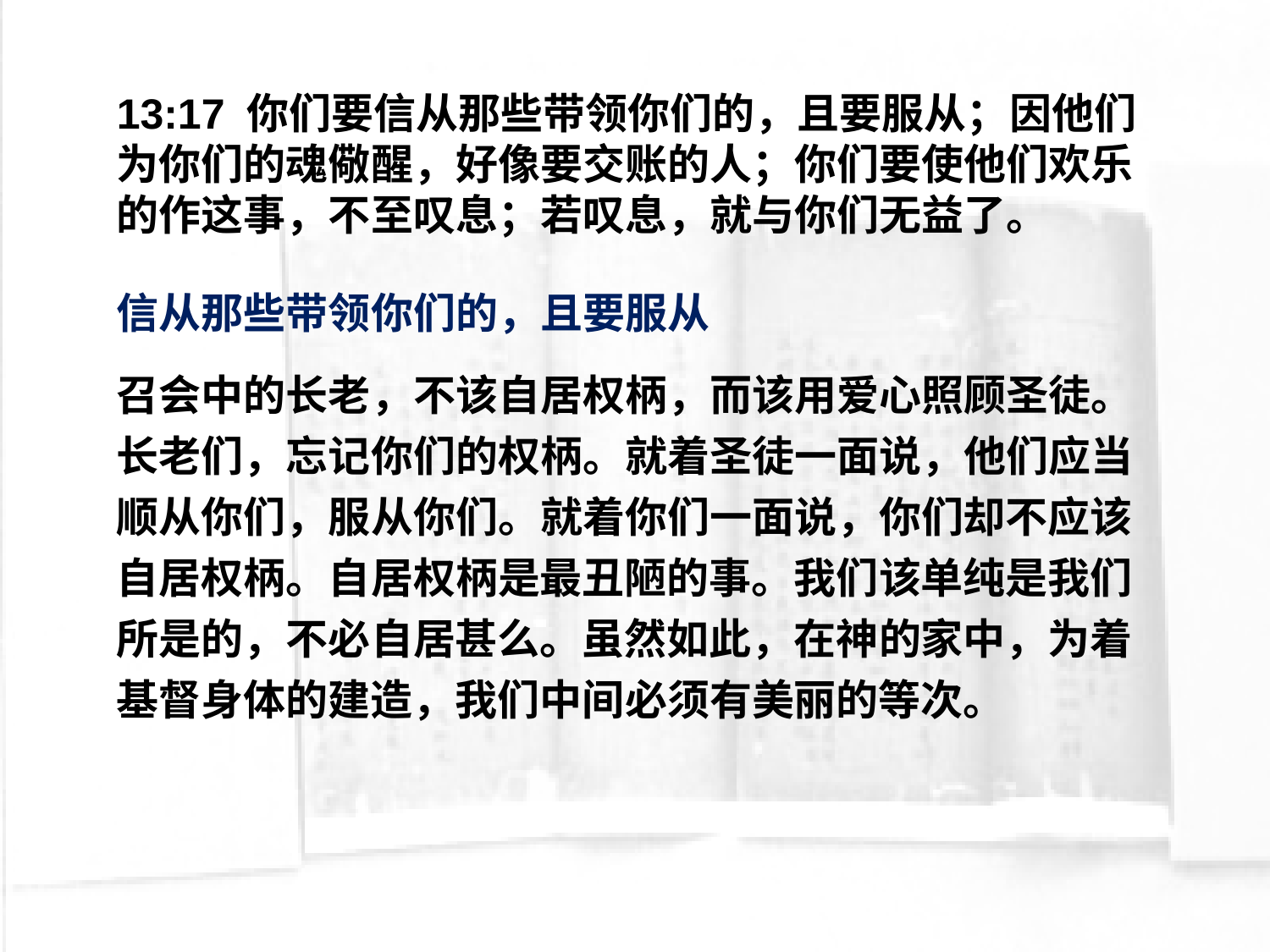

13:17 你们要信从那些带领你们的，且要服从；因他们为你们的魂儆醒，好像要交账的人；你们要使他们欢乐的作这事，不至叹息；若叹息，就与你们无益了。
信从那些带领你们的，且要服从
召会中的长老，不该自居权柄，而该用爱心照顾圣徒。长老们，忘记你们的权柄。就着圣徒一面说，他们应当顺从你们，服从你们。就着你们一面说，你们却不应该自居权柄。自居权柄是最丑陋的事。我们该单纯是我们所是的，不必自居甚么。虽然如此，在神的家中，为着基督身体的建造，我们中间必须有美丽的等次。